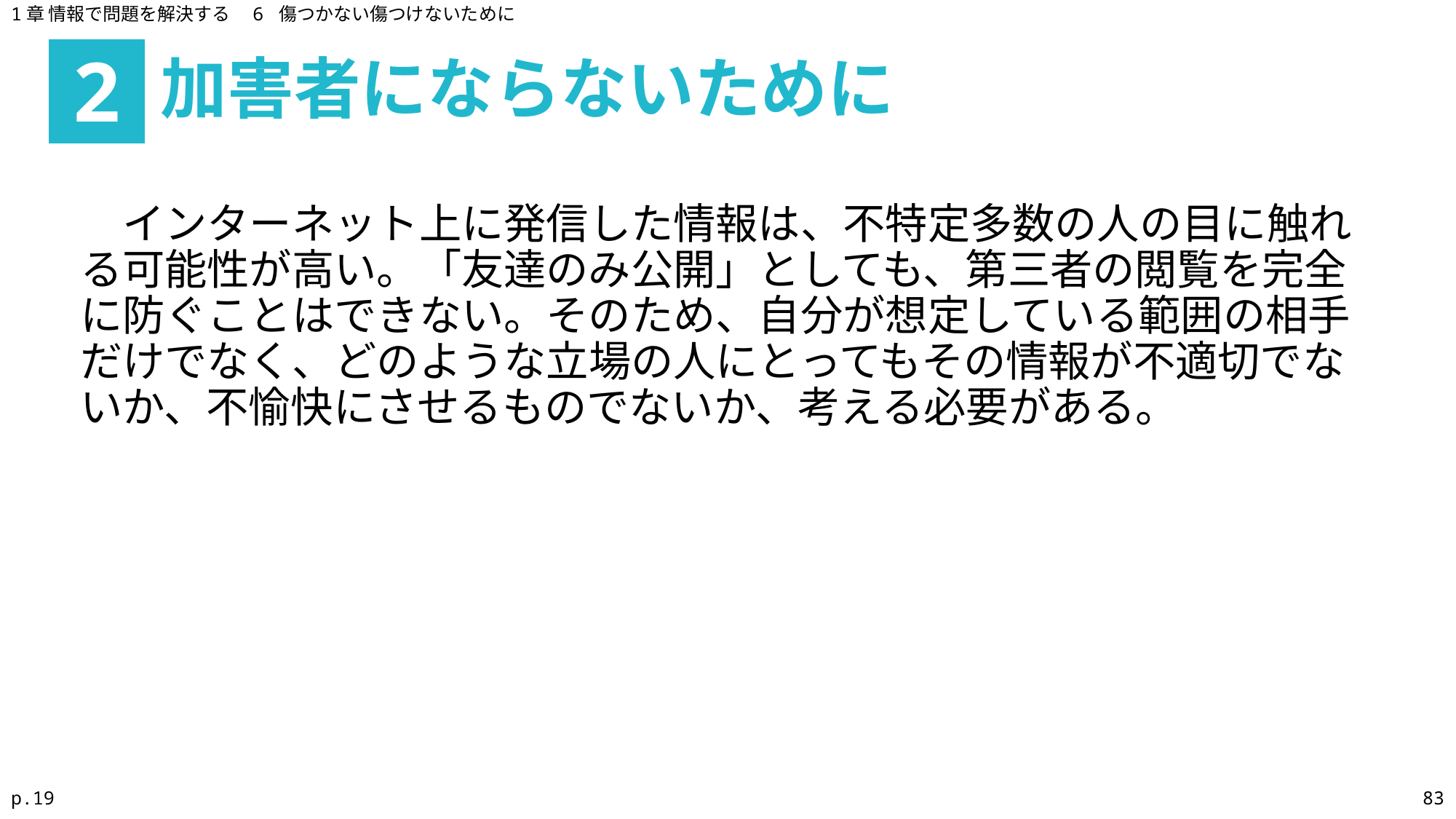

1章 情報で問題を解決する　6 傷つかない傷つけないために
加害者にならないために
2
　インターネット上に発信した情報は、不特定多数の人の目に触れる可能性が高い。「友達のみ公開」としても、第三者の閲覧を完全に防ぐことはできない。そのため、自分が想定している範囲の相手だけでなく、どのような立場の人にとってもその情報が不適切でないか、不愉快にさせるものでないか、考える必要がある。
p.19
83